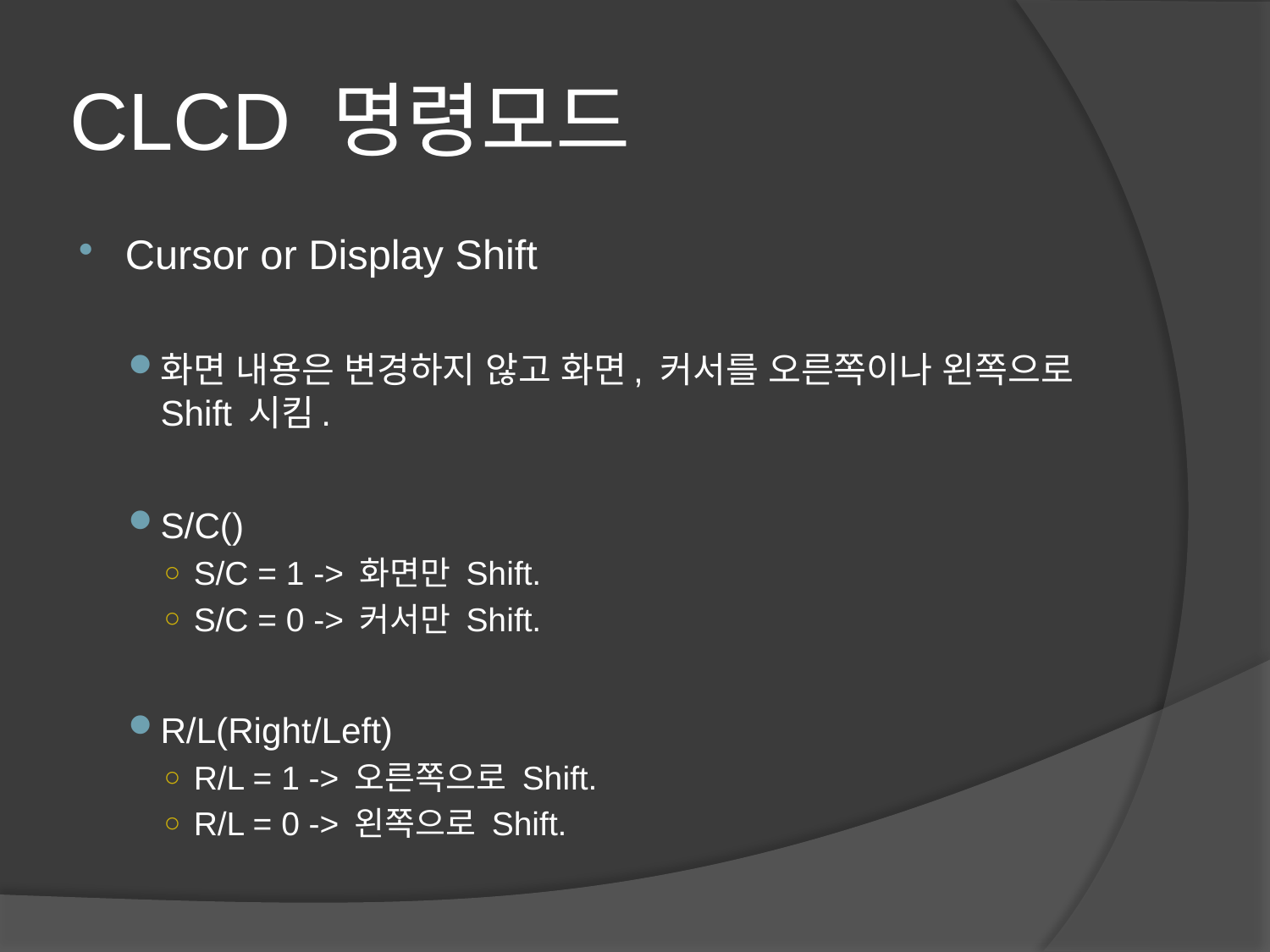

# CLCD 명령모드
Cursor or Display Shift

화면 내용은 변경하지 않고 화면, 커서를 오른쪽이나 왼쪽으로 Shift 시킴.

S/C()
S/C = 1 -> 화면만 Shift.
S/C = 0 -> 커서만 Shift.

R/L(Right/Left)
R/L = 1 -> 오른쪽으로 Shift.
R/L = 0 -> 왼쪽으로 Shift.